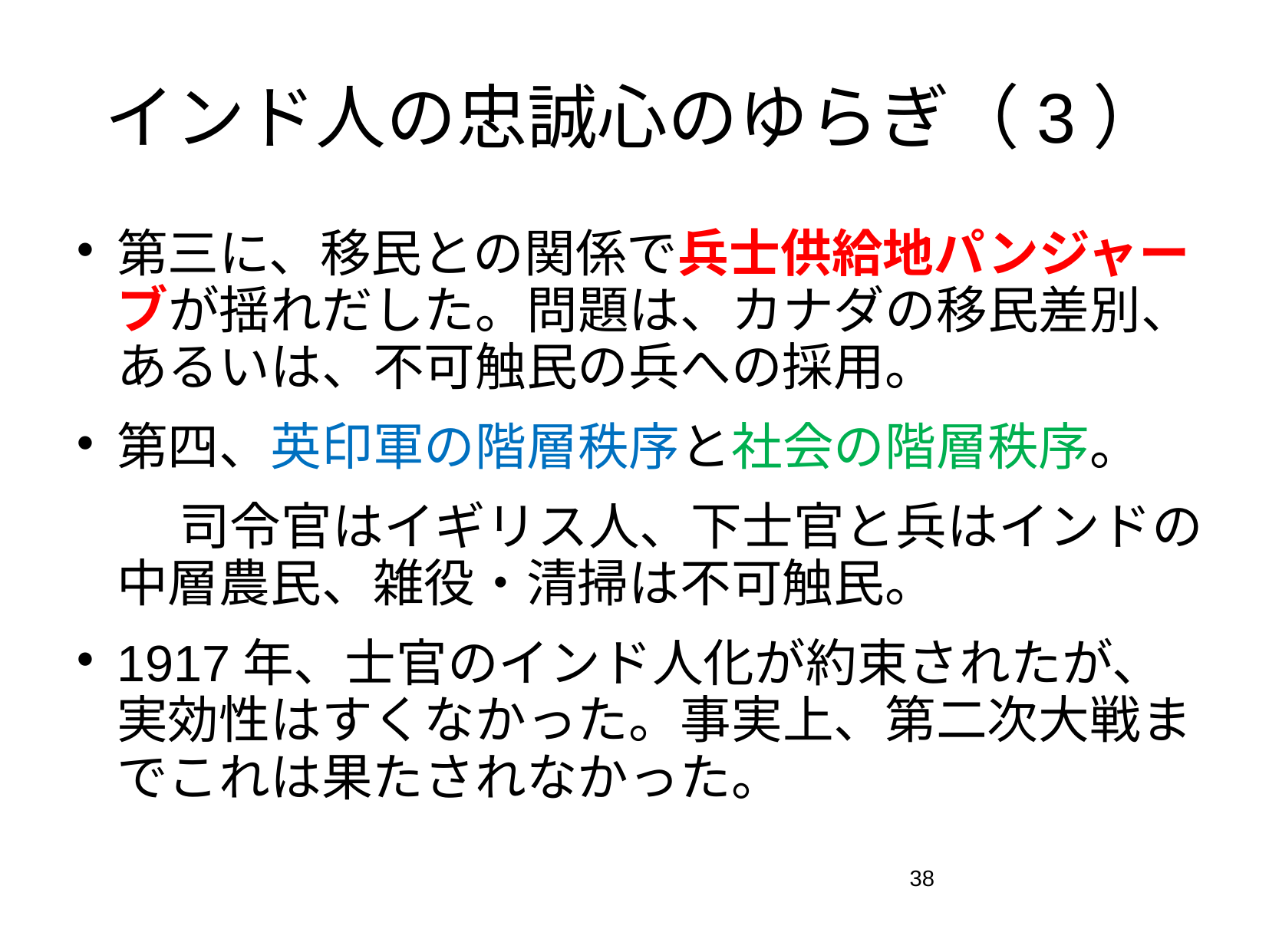

# インド人の忠誠心のゆらぎ（3）
第三に、移民との関係で兵士供給地パンジャーブが揺れだした。問題は、カナダの移民差別、あるいは、不可触民の兵への採用。
第四、英印軍の階層秩序と社会の階層秩序。
　　司令官はイギリス人、下士官と兵はインドの中層農民、雑役・清掃は不可触民。
1917年、士官のインド人化が約束されたが、実効性はすくなかった。事実上、第二次大戦までこれは果たされなかった。

38